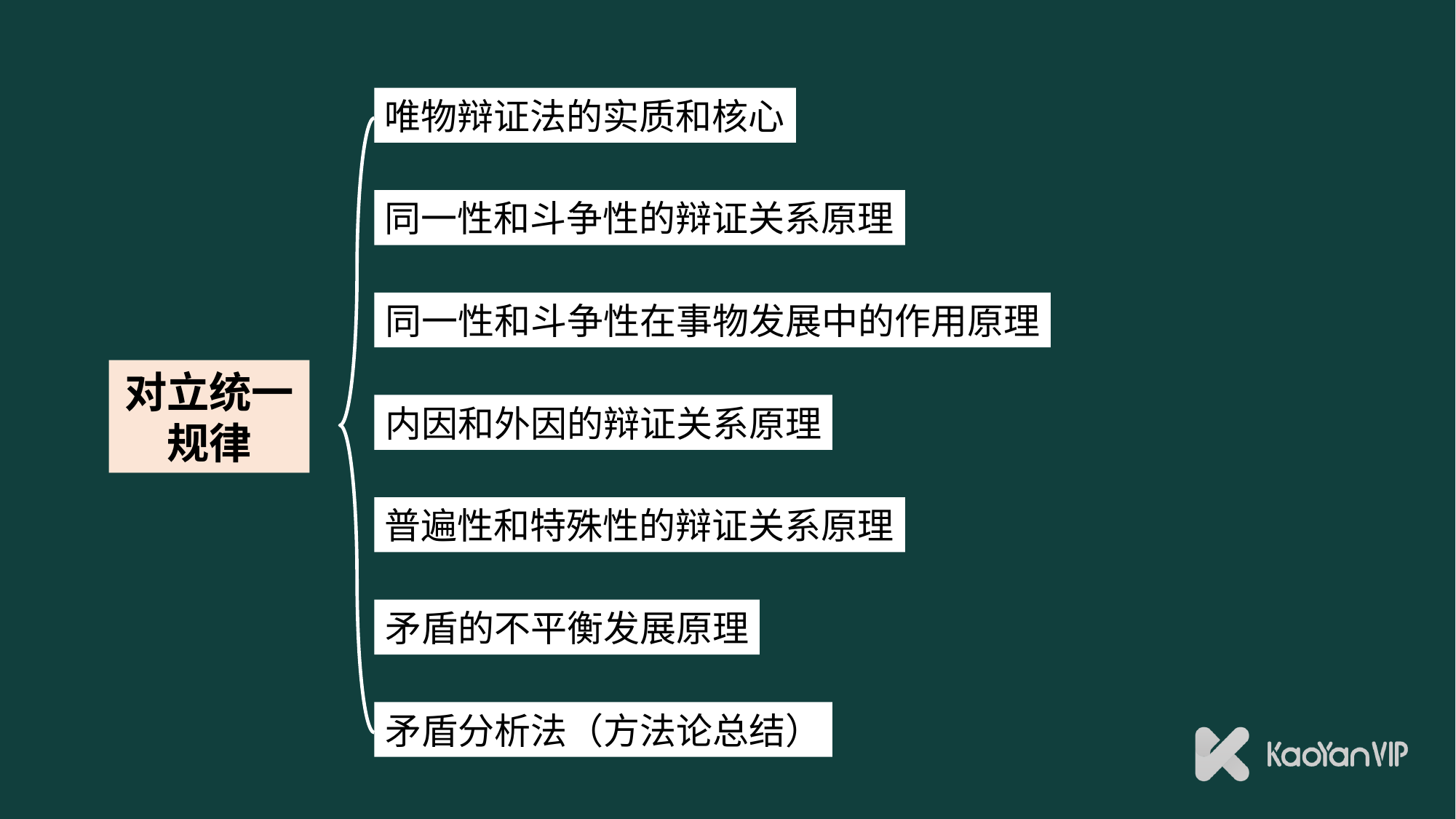

唯物辩证法的实质和核心

同一性和斗争性的辩证关系原理
同一性和斗争性在事物发展中的作用原理
对立统一规律
内因和外因的辩证关系原理
普遍性和特殊性的辩证关系原理
矛盾的不平衡发展原理
矛盾分析法（方法论总结）